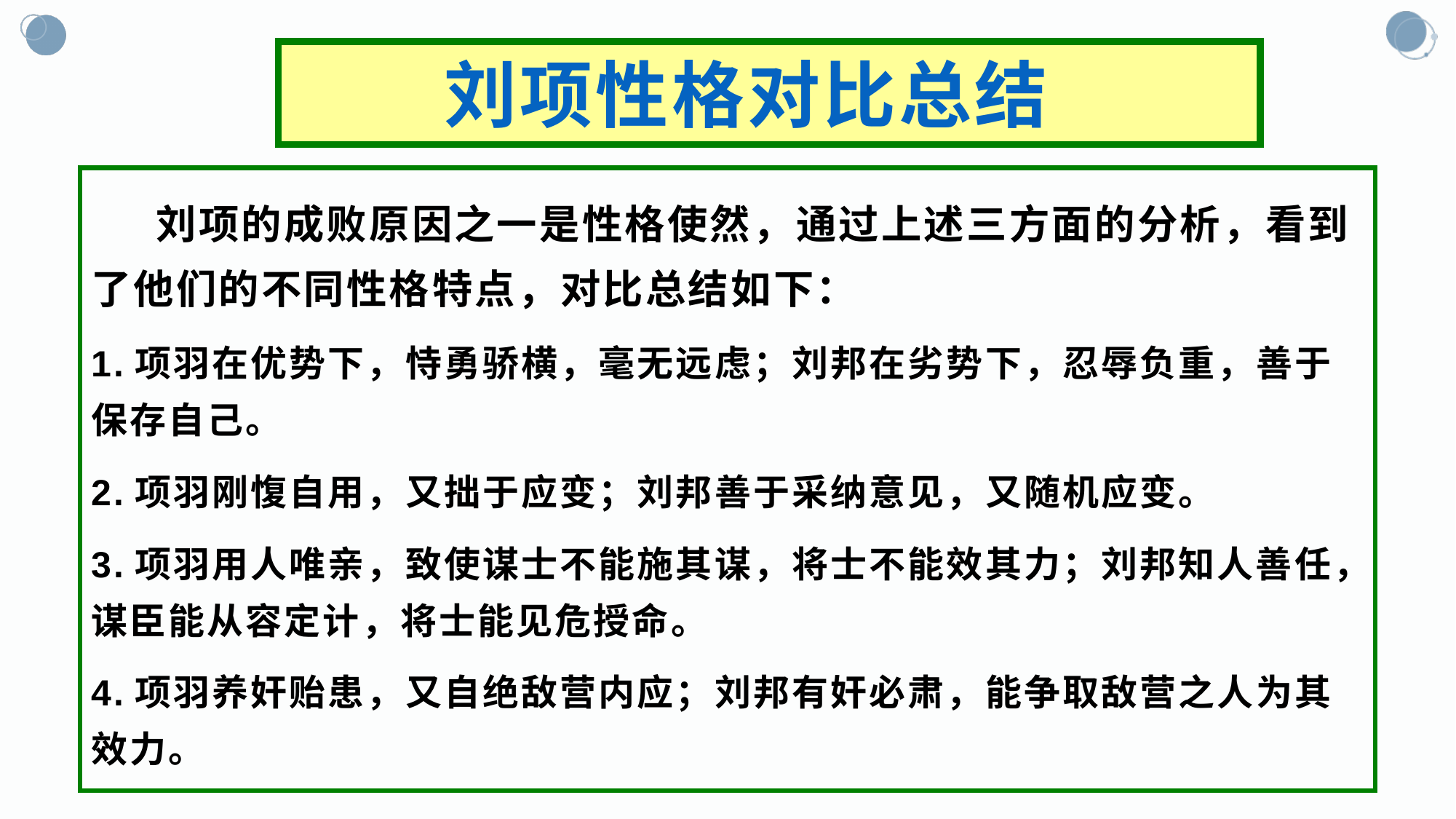

# 刘项性格对比总结
    刘项的成败原因之一是性格使然，通过上述三方面的分析，看到了他们的不同性格特点，对比总结如下：
1.项羽在优势下，恃勇骄横，毫无远虑；刘邦在劣势下，忍辱负重，善于保存自己。
2.项羽刚愎自用，又拙于应变；刘邦善于采纳意见，又随机应变。
3.项羽用人唯亲，致使谋士不能施其谋，将士不能效其力；刘邦知人善任，谋臣能从容定计，将士能见危授命。
4.项羽养奸贻患，又自绝敌营内应；刘邦有奸必肃，能争取敌营之人为其效力。